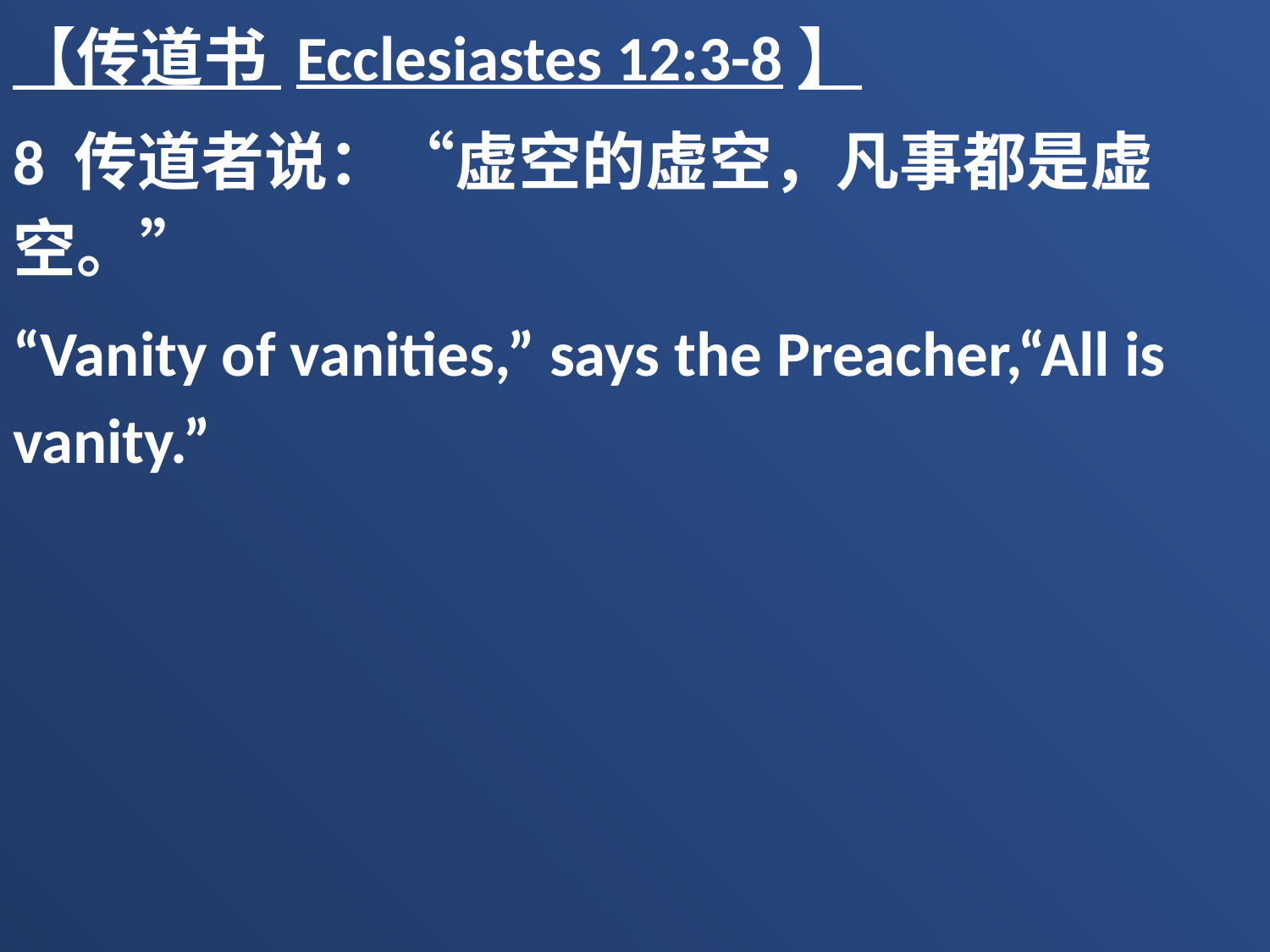

【传道书 Ecclesiastes 12:3-8】
8 传道者说：“虚空的虚空，凡事都是虚空。”
“Vanity of vanities,” says the Preacher,“All is vanity.”